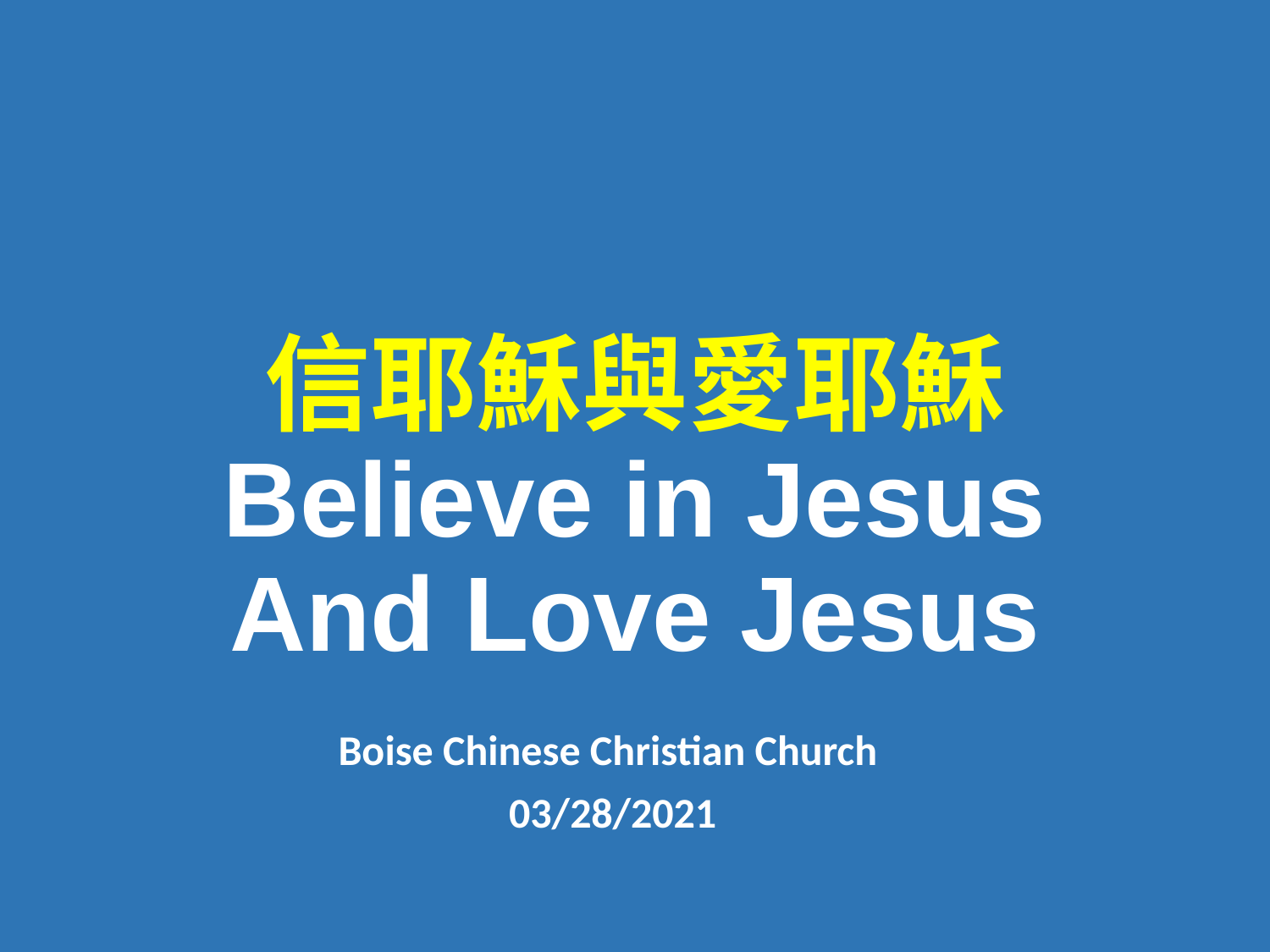

# 信耶穌與愛耶穌 Believe in Jesus And Love Jesus
Boise Chinese Christian Church
03/28/2021